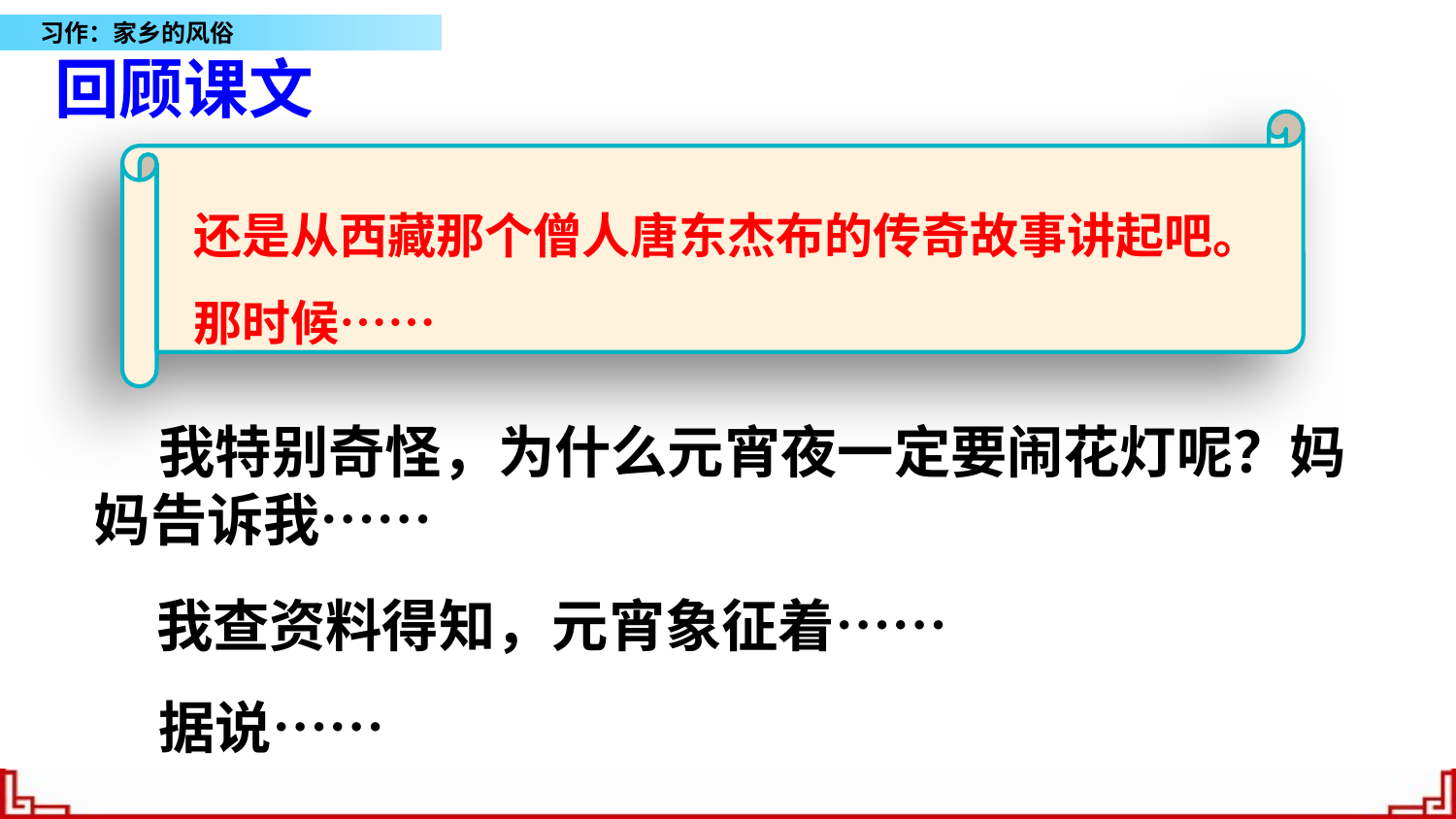

回顾课文

  还是从西藏那个僧人唐东杰布的传奇故事讲起吧。
  那时候……
    我特别奇怪，为什么元宵夜一定要闹花灯呢？妈妈告诉我……
    我查资料得知，元宵象征着……
    据说……